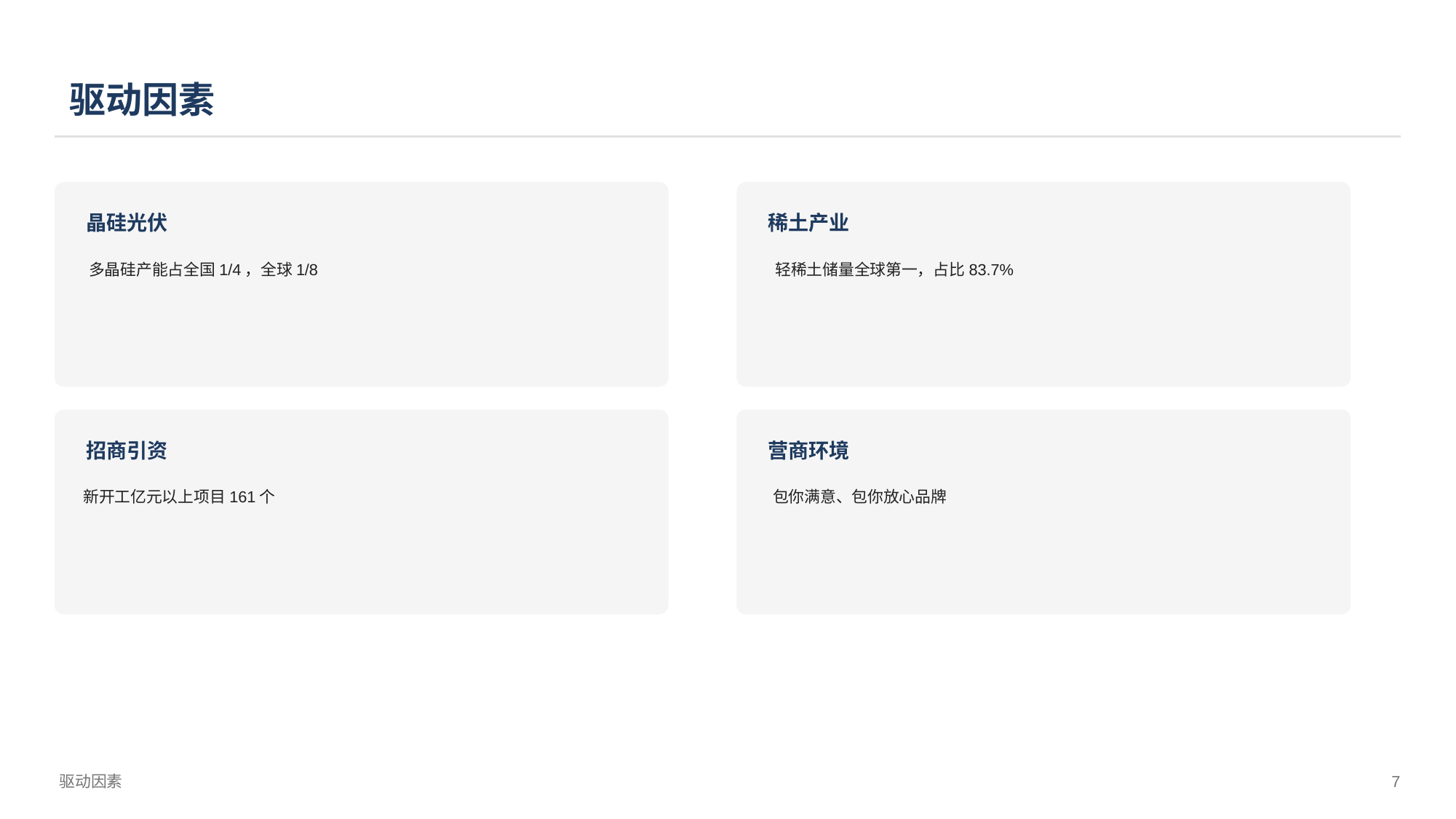

驱动因素

晶硅光伏
稀土产业
多晶硅产能占全国1/4，全球1/8
轻稀土储量全球第一，占比83.7%

招商引资
营商环境
新开工亿元以上项目161个
包你满意、包你放心品牌
驱动因素
7